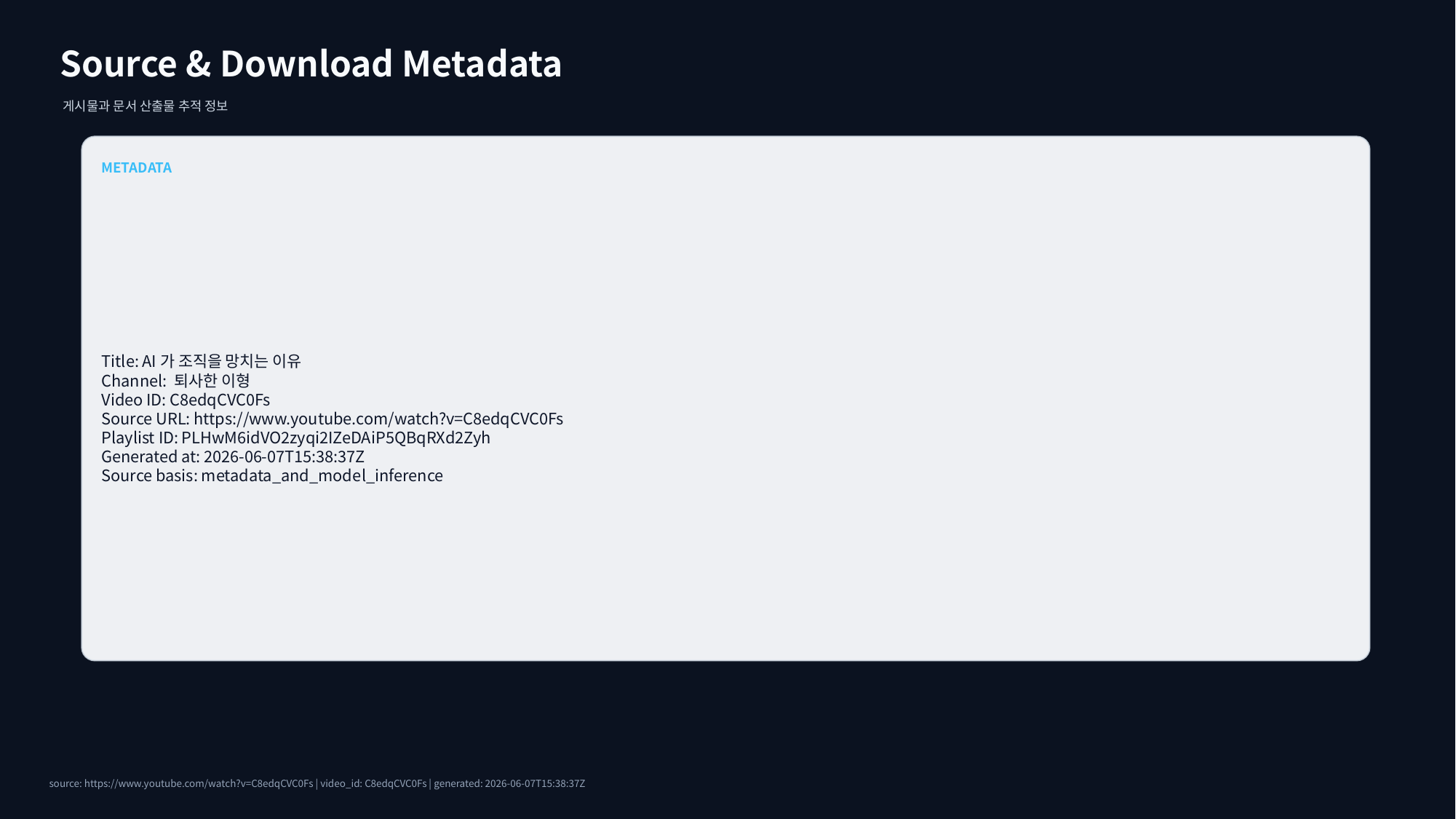

Source & Download Metadata
게시물과 문서 산출물 추적 정보

METADATA
Title: AI가 조직을 망치는 이유
Channel: 퇴사한 이형
Video ID: C8edqCVC0Fs
Source URL: https://www.youtube.com/watch?v=C8edqCVC0Fs
Playlist ID: PLHwM6idVO2zyqi2IZeDAiP5QBqRXd2Zyh
Generated at: 2026-06-07T15:38:37Z
Source basis: metadata_and_model_inference
source: https://www.youtube.com/watch?v=C8edqCVC0Fs | video_id: C8edqCVC0Fs | generated: 2026-06-07T15:38:37Z